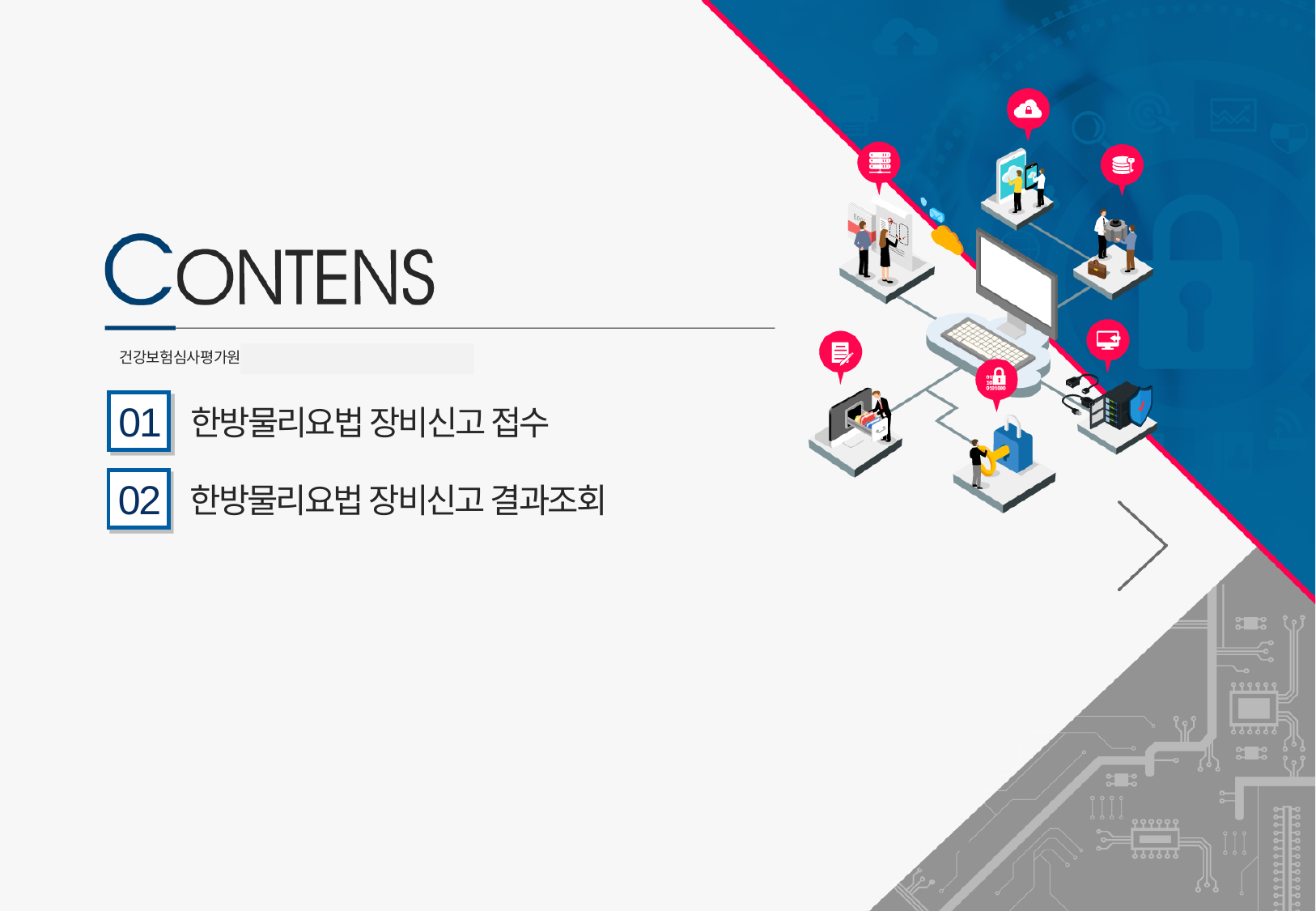

01
한방물리요법 장비신고 접수

02
한방물리요법 장비신고 결과조회